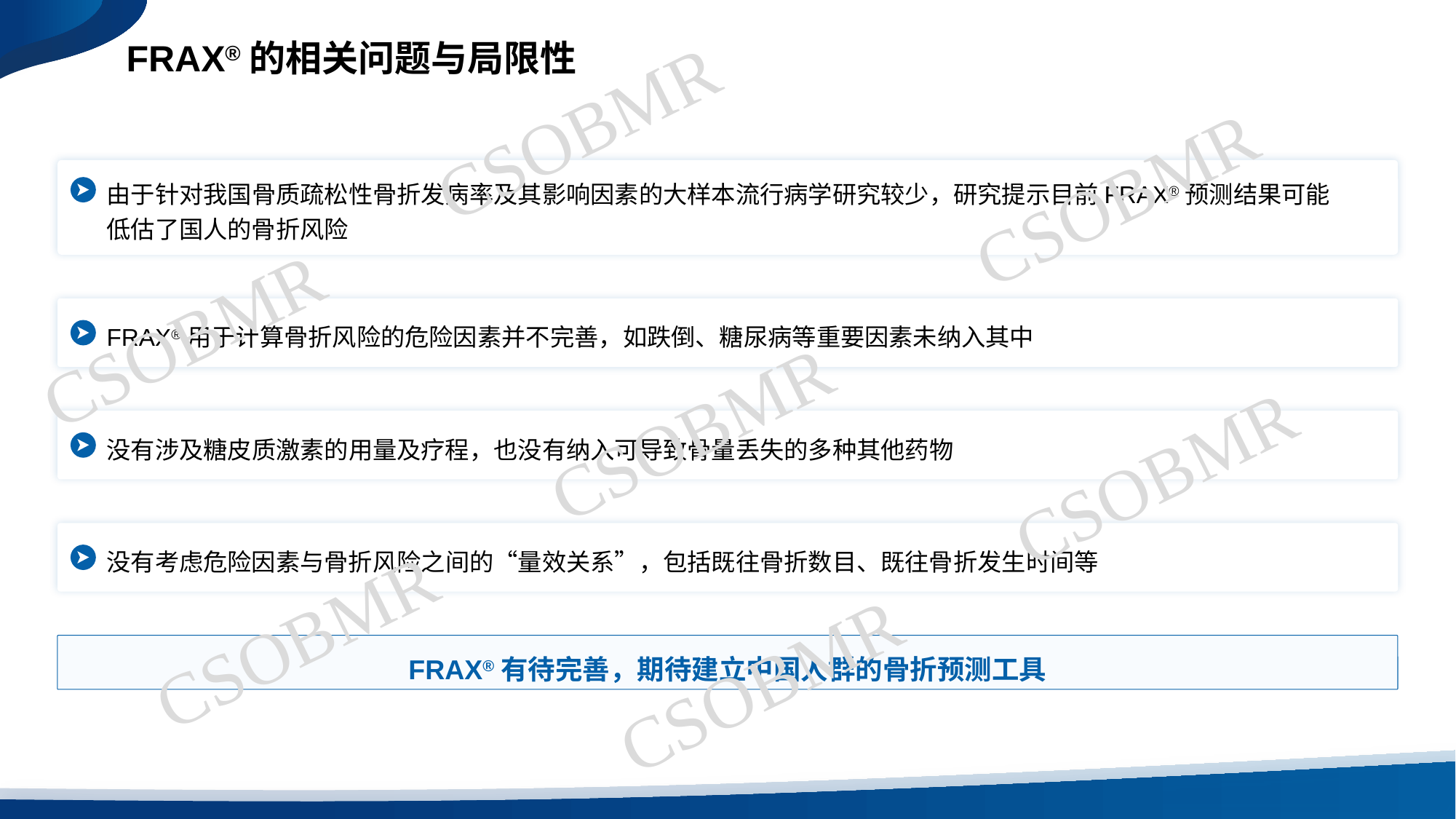

FRAX®的相关问题与局限性
CSOBMR
CSOBMR

由于针对我国骨质疏松性骨折发病率及其影响因素的大样本流行病学研究较少，研究提示目前FRAX®预测结果可能低估了国人的骨折风险

CSOBMR

FRAX®用于计算骨折风险的危险因素并不完善，如跌倒、糖尿病等重要因素未纳入其中

CSOBMR

没有涉及糖皮质激素的用量及疗程，也没有纳入可导致骨量丢失的多种其他药物

CSOBMR

没有考虑危险因素与骨折风险之间的“量效关系”，包括既往骨折数目、既往骨折发生时间等

CSOBMR
CSOBMR

FRAX®有待完善，期待建立中国人群的骨折预测工具